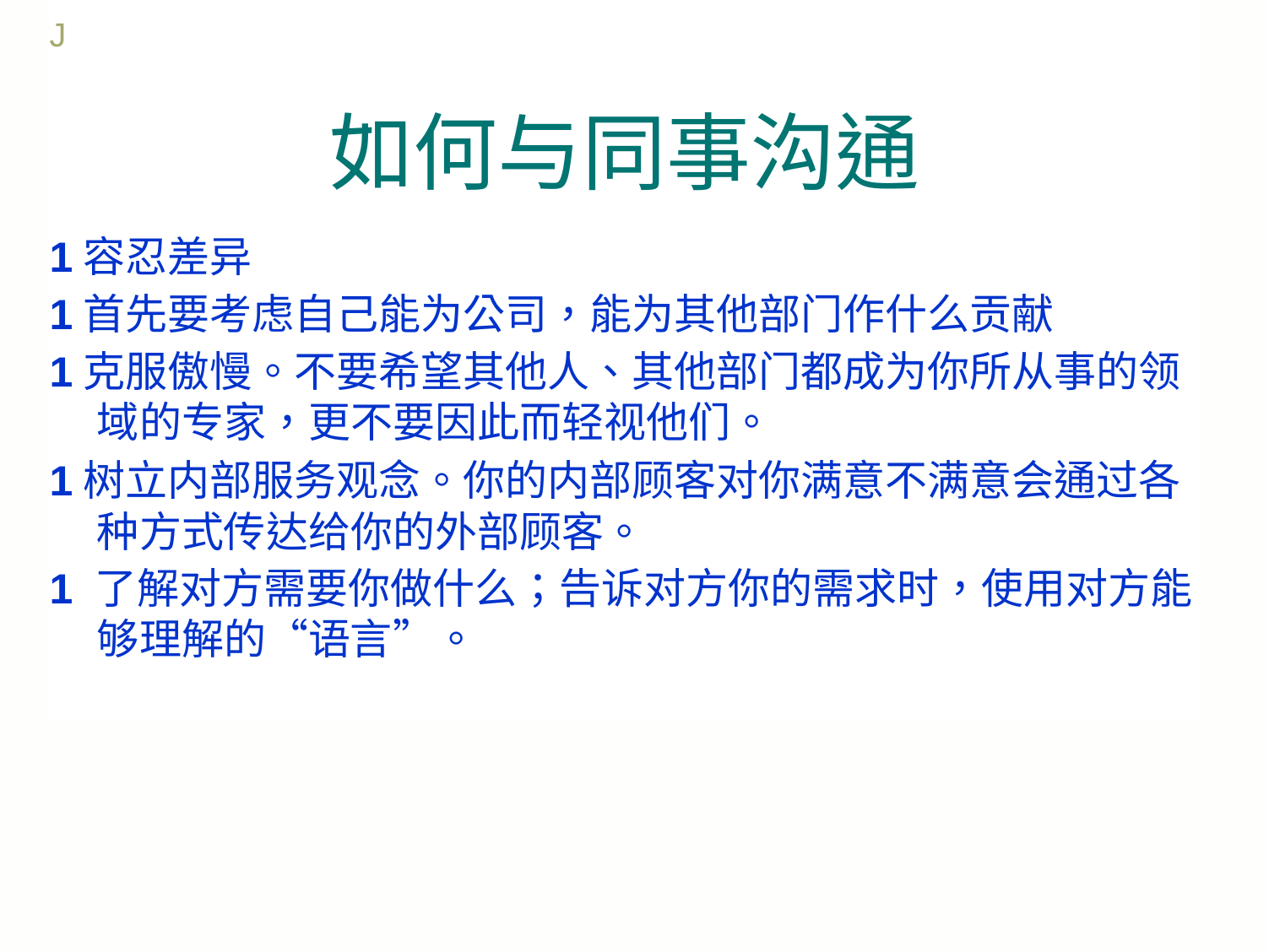

J
如何与同事沟通
1容忍差异
1首先要考虑自己能为公司，能为其他部门作什么贡献
1克服傲慢。不要希望其他人、其他部门都成为你所从事的领 域的专家，更不要因此而轻视他们。
1树立内部服务观念。你的内部顾客对你满意不满意会通过各 种方式传达给你的外部顾客。
1 了解对方需要你做什么；告诉对方你的需求时，使用对方能 够理解的“语言”。